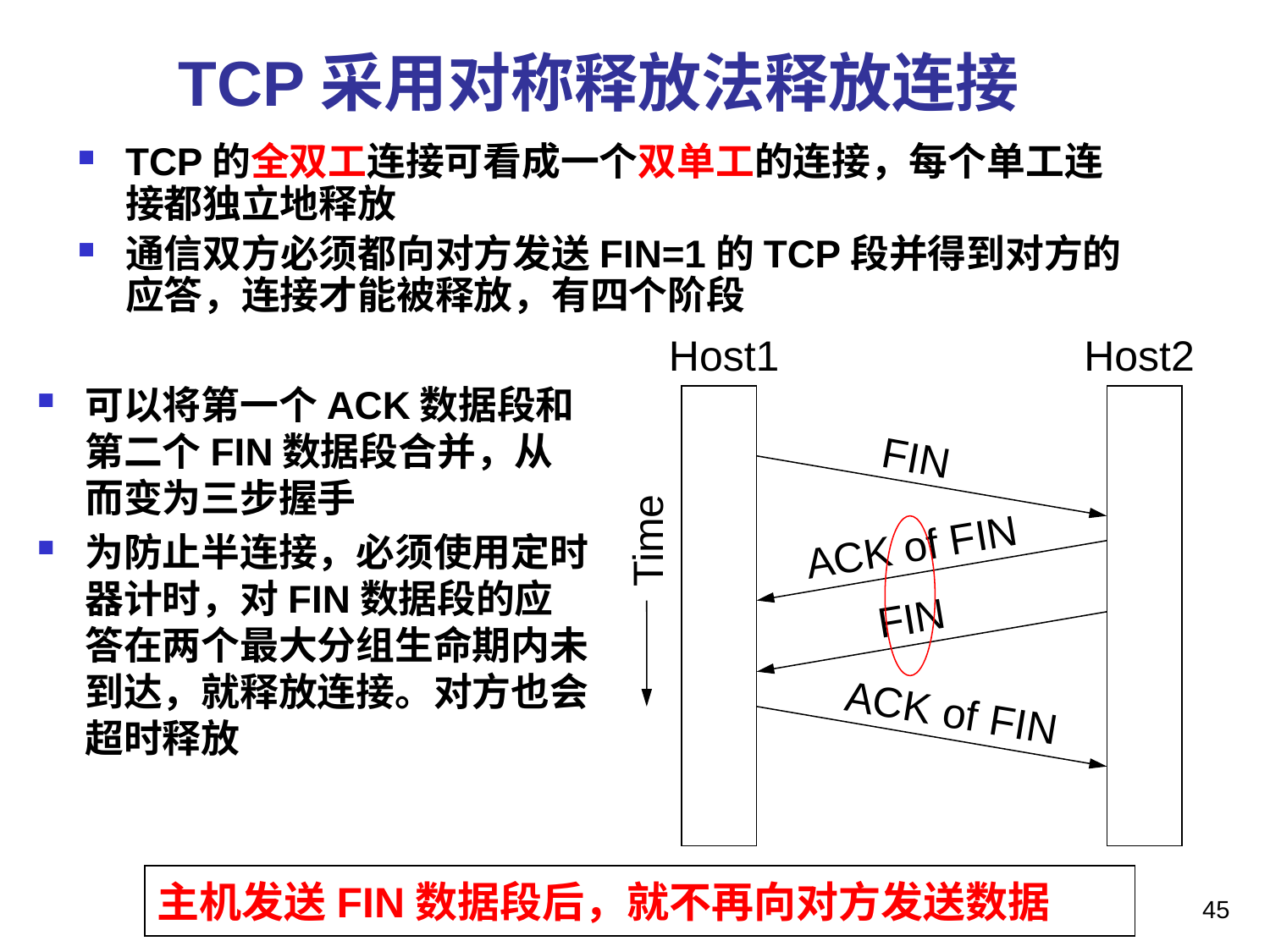

# TCP采用对称释放法释放连接
TCP的全双工连接可看成一个双单工的连接，每个单工连接都独立地释放
通信双方必须都向对方发送FIN=1的TCP段并得到对方的应答，连接才能被释放，有四个阶段
Host1
Host2

FIN

Time
ACK of FIN

FIN

ACK of FIN

可以将第一个ACK数据段和第二个FIN数据段合并，从而变为三步握手
为防止半连接，必须使用定时器计时，对FIN数据段的应答在两个最大分组生命期内未到达，就释放连接。对方也会超时释放

主机发送FIN数据段后，就不再向对方发送数据
45